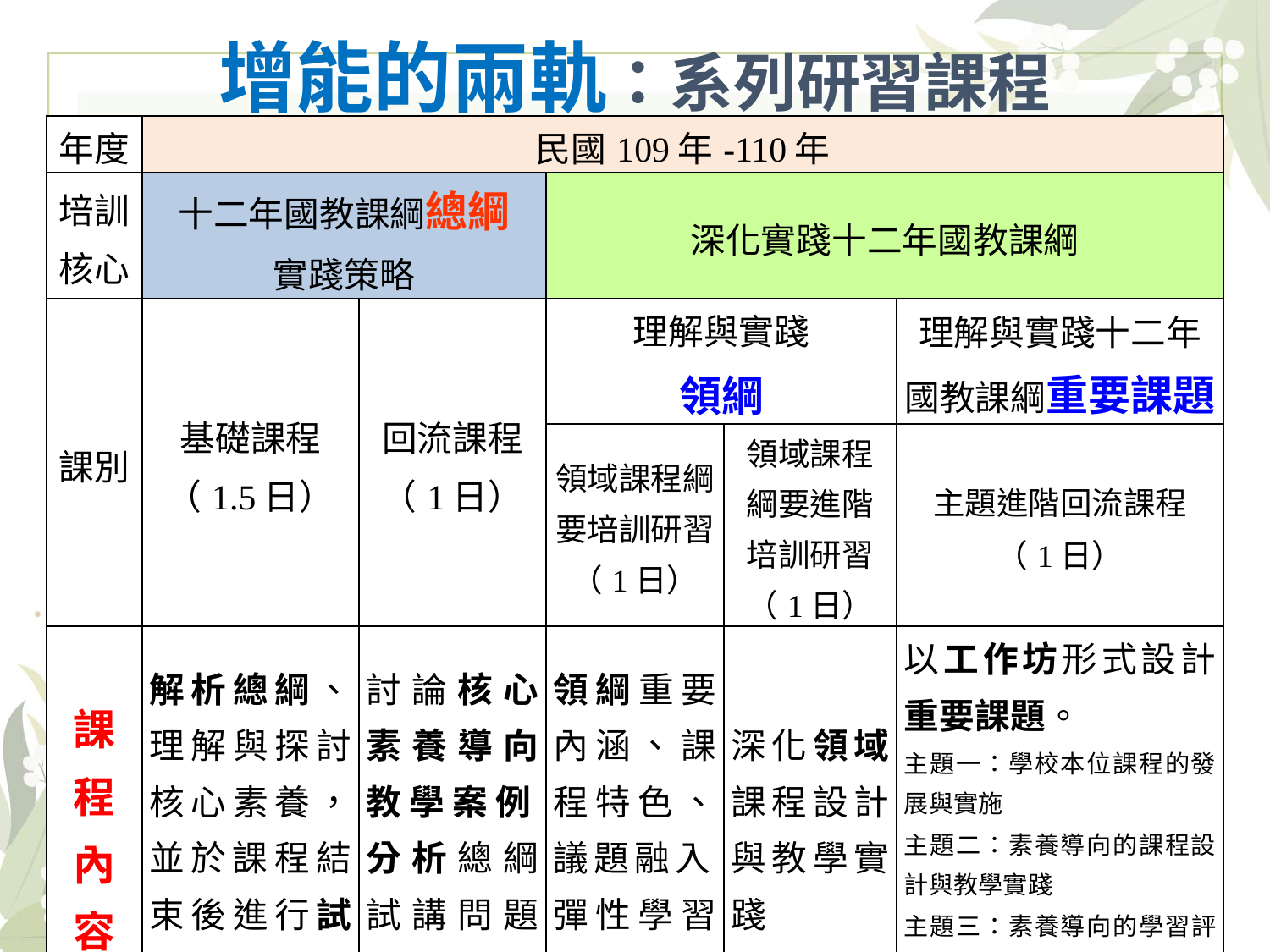

# 增能的兩軌：系列研習課程
| 年度 | 民國109年-110年 |  |  |  |  |
| --- | --- | --- | --- | --- | --- |
| 培訓 核心 | 十二年國教課綱總綱 實踐策略 |  | 深化實踐十二年國教課綱 |  |  |
| 課別 | 基礎課程 （1.5日） | 回流課程 （1日） | 理解與實踐 領綱 |  | 理解與實踐十二年國教課綱重要課題 |
|  |  |  | 領域課程綱要培訓研習（1日） | 領域課程綱要進階培訓研習（1日） | 主題進階回流課程 （1日） |
| 課程內容 | 解析總綱、理解與探討核心素養，並於課程結束後進行試講、演練。 | 討論核心素養導向教學案例；分析總綱試講問題彙整與。 | 領綱重要內涵、課程特色、議題融入、彈性學習課程實施 | 深化領域課程設計與教學實踐 | 以工作坊形式設計重要課題。 主題一：學校本位課程的發展與實施 主題二：素養導向的課程設計與教學實踐 主題三：素養導向的學習評量 主題四：學校本位課程評鑑 |
36